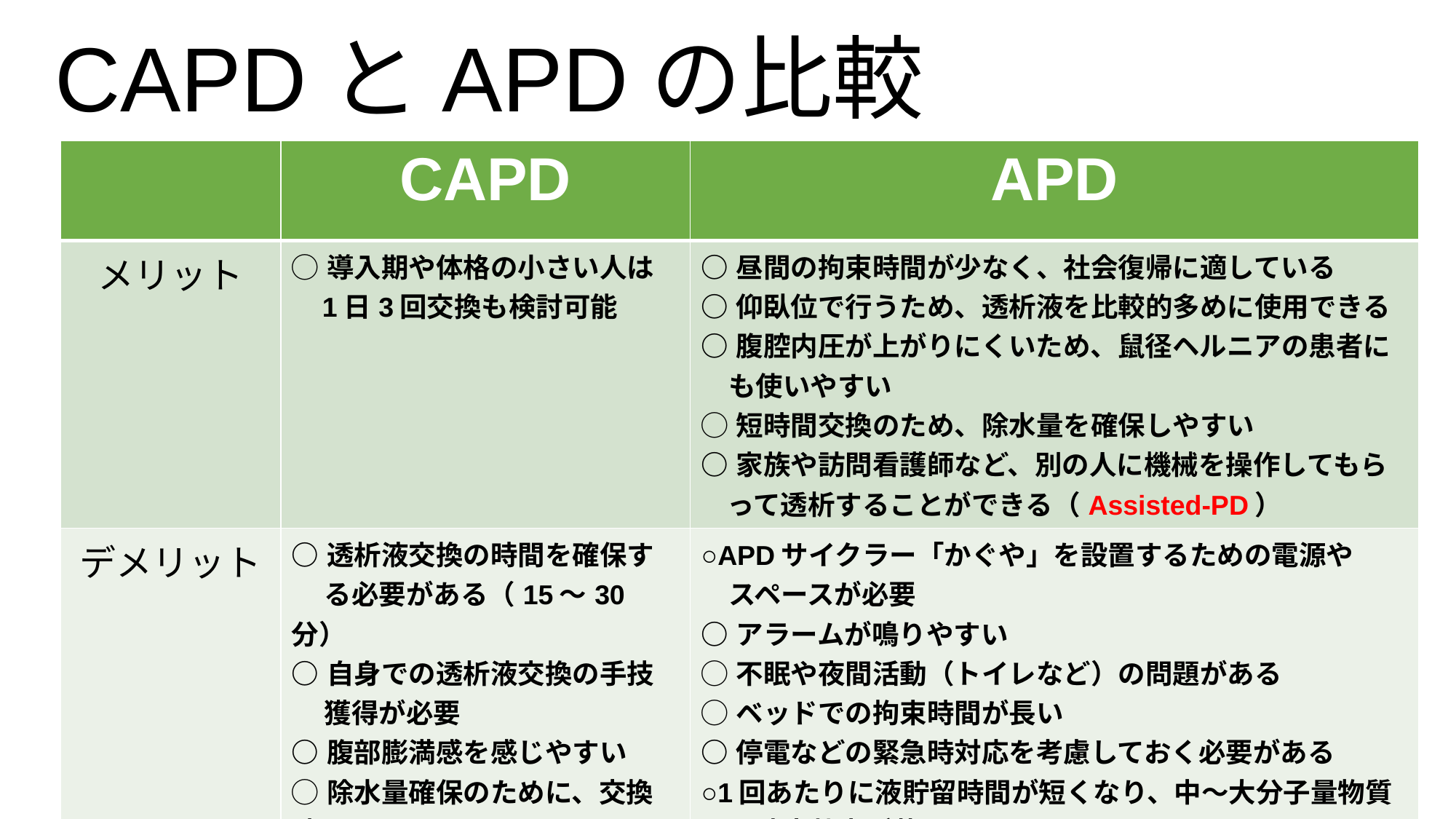

# CAPDとAPDの比較
|  | CAPD | APD |
| --- | --- | --- |
| メリット | ◯導入期や体格の小さい人は 1日3回交換も検討可能 | ○昼間の拘束時間が少なく、社会復帰に適している ○仰臥位で行うため、透析液を比較的多めに使用できる ○腹腔内圧が上がりにくいため、鼠径ヘルニアの患者に 　も使いやすい ◯短時間交換のため、除水量を確保しやすい ○家族や訪問看護師など、別の人に機械を操作してもら って透析することができる（Assisted-PD） |
| デメリット | ○透析液交換の時間を確保す る必要がある（15〜30分） ○自身での透析液交換の手技 獲得が必要 ○腹部膨満感を感じやすい ◯除水量確保のために、交換時 間の設定が難しい場合あり | ○APDサイクラー「かぐや」を設置するための電源や 　スペースが必要 ○アラームが鳴りやすい ◯不眠や夜間活動（トイレなど）の問題がある ◯ベッドでの拘束時間が長い ○停電などの緊急時対応を考慮しておく必要がある ○1回あたりに液貯留時間が短くなり、中〜大分子量物質 　の除去効率が落ちる |